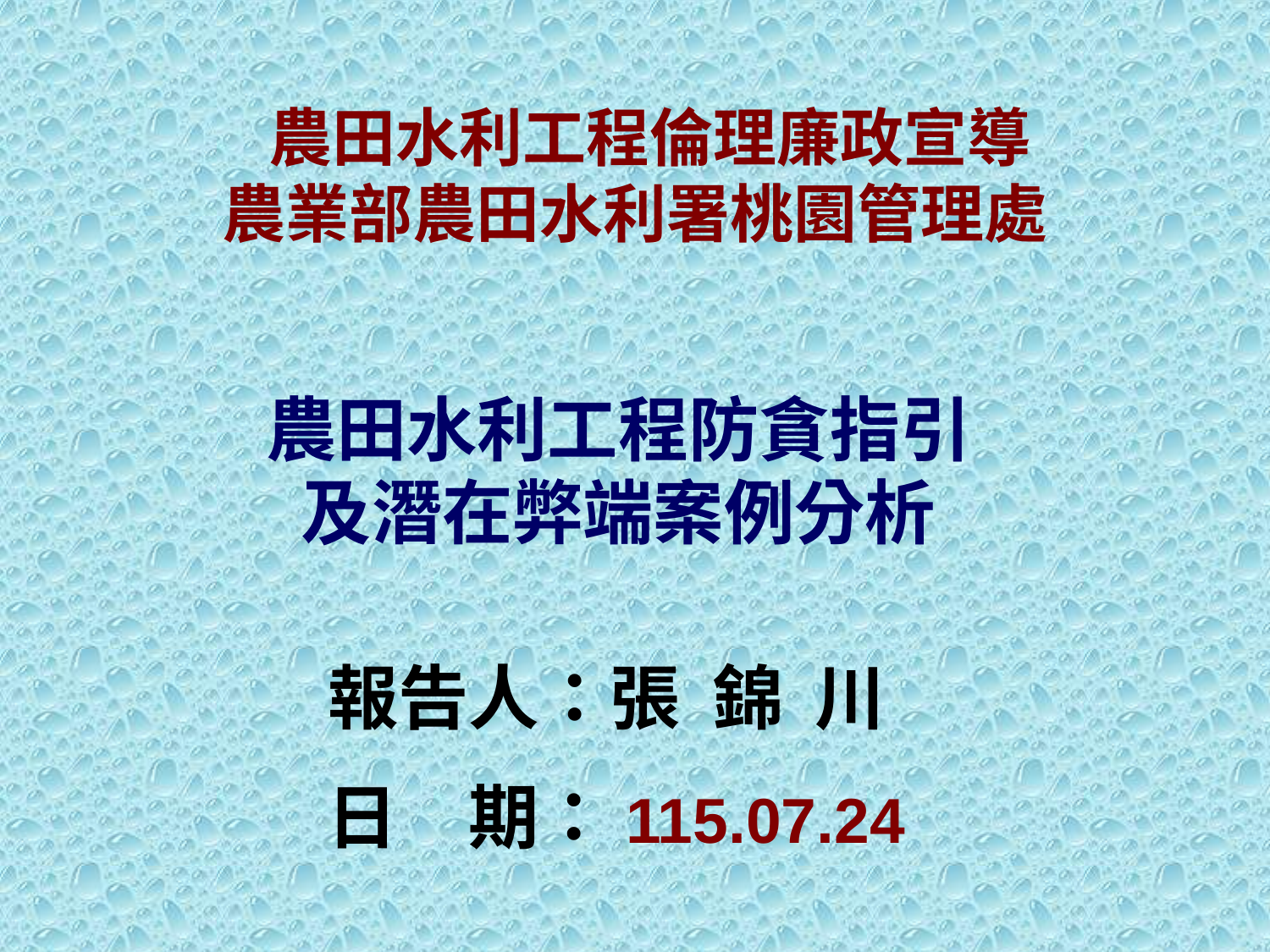

農田水利工程倫理廉政宣導
農業部農田水利署桃園管理處
# 農田水利工程防貪指引及潛在弊端案例分析
報告人：張  錦  川
日　期：115.07.24